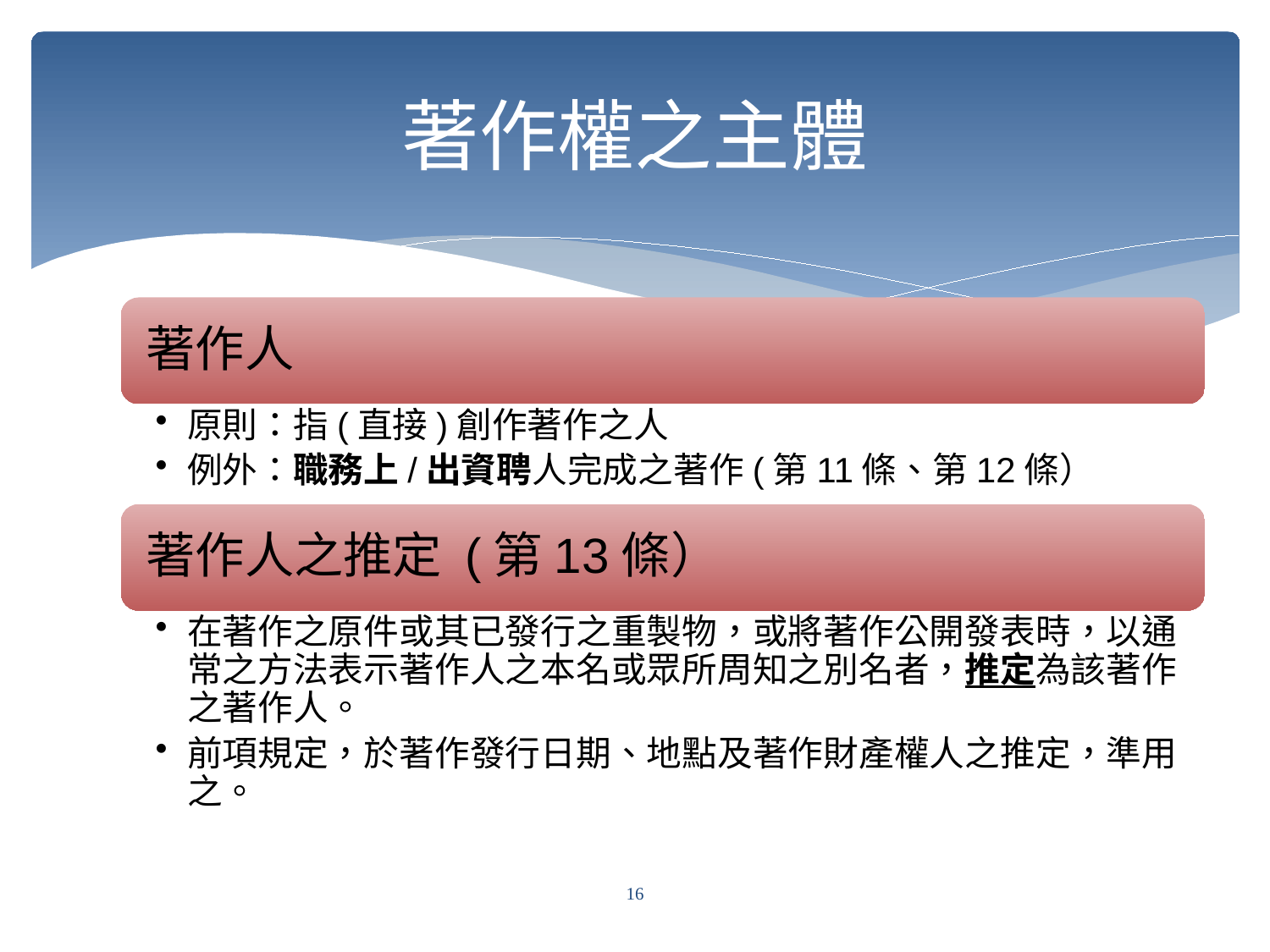

# 著作權之主體
著作人
原則：指(直接)創作著作之人
例外：職務上/出資聘人完成之著作(第11條、第12條）
著作人之推定 (第13條）
在著作之原件或其已發行之重製物，或將著作公開發表時，以通常之方法表示著作人之本名或眾所周知之別名者，推定為該著作之著作人。
前項規定，於著作發行日期、地點及著作財產權人之推定，準用之。
16